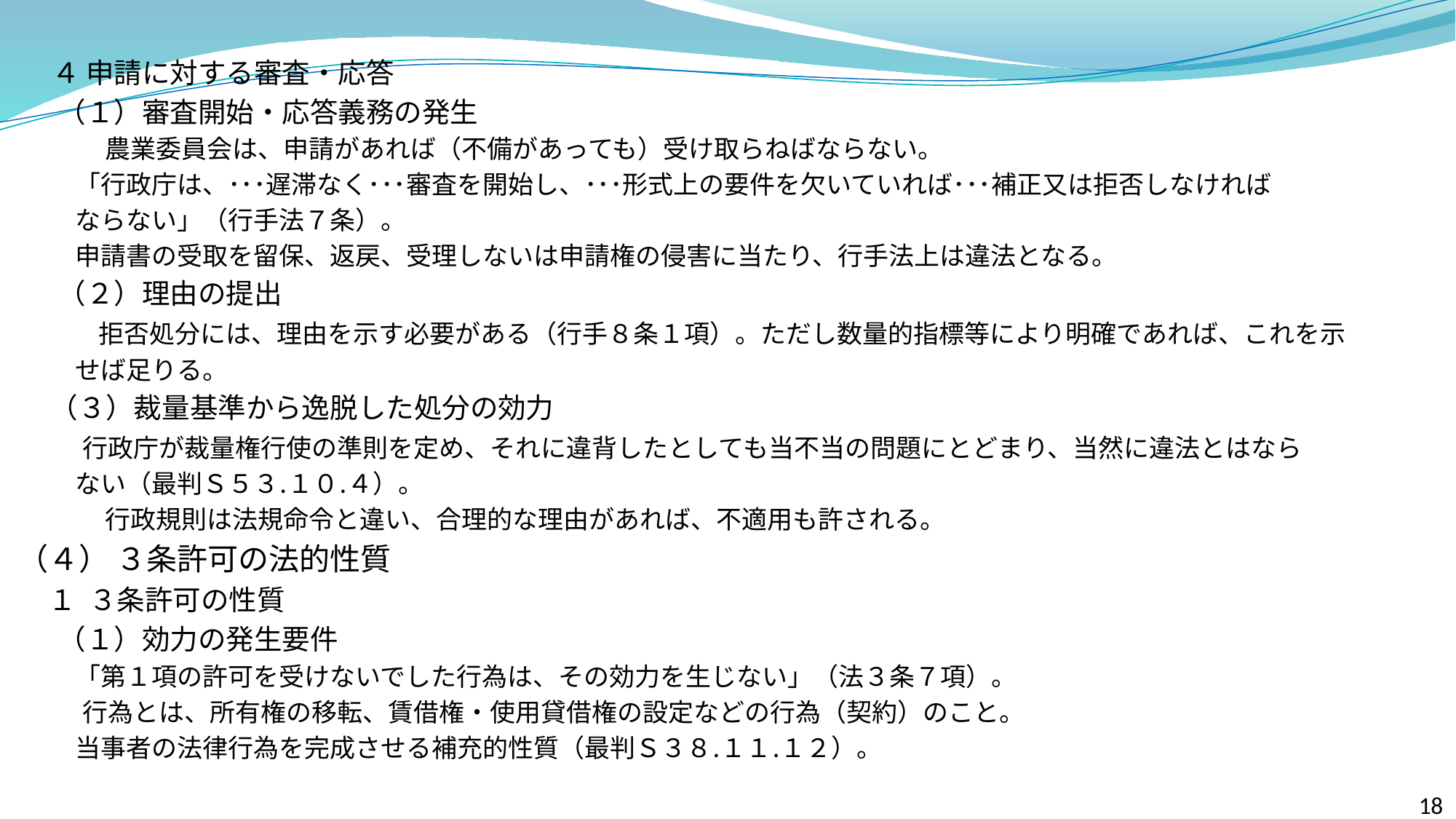

４ 申請に対する審査・応答
　  （１）審査開始・応答義務の発生
　　　  農業委員会は、申請があれば（不備があっても）受け取らねばならない。
          「行政庁は、･･･遅滞なく･･･審査を開始し、･･･形式上の要件を欠いていれば･･･補正又は拒否しなければ
          ならない」（行手法７条）。
          申請書の受取を留保、返戻、受理しないは申請権の侵害に当たり、行手法上は違法となる。
　  （２）理由の提出
　  　  拒否処分には、理由を示す必要がある（行手８条１項）。ただし数量的指標等により明確であれば、これを示
          せば足りる。
     （３）裁量基準から逸脱した処分の効力
　      行政庁が裁量権行使の準則を定め、それに違背したとしても当不当の問題にとどまり、当然に違法とはなら
          ない（最判Ｓ５３.１０.４）。
　　 　 行政規則は法規命令と違い、合理的な理由があれば、不適用も許される。
（４） ３条許可の法的性質
　 １  ３条許可の性質
　  （１）効力の発生要件
          「第１項の許可を受けないでした行為は、その効力を生じない」（法３条７項）。
　       行為とは、所有権の移転、賃借権・使用貸借権の設定などの行為（契約）のこと。
          当事者の法律行為を完成させる補充的性質（最判Ｓ３８.１１.１２）。

18